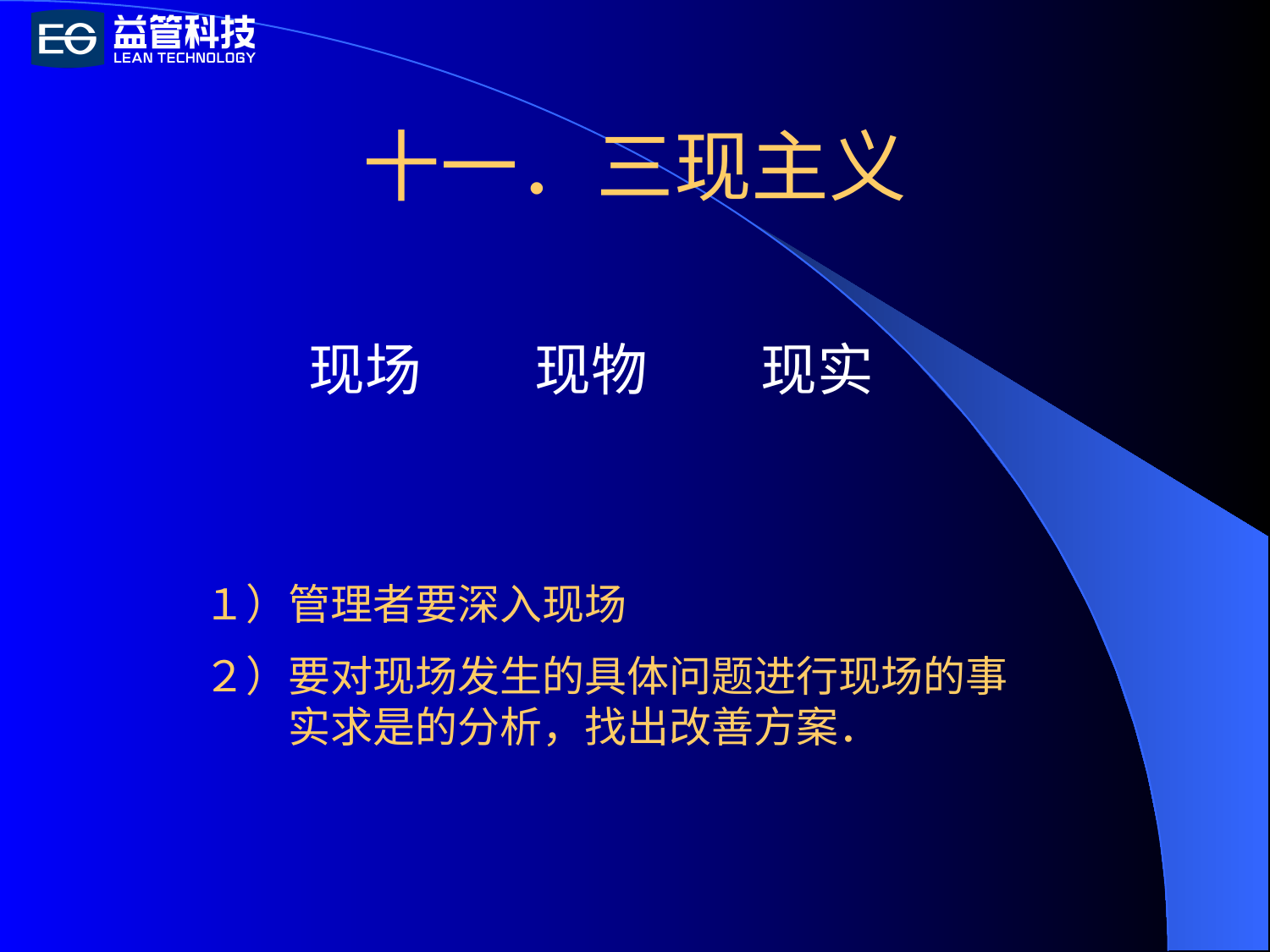

# 十一．三现主义
现场　　现物　　现实
１）管理者要深入现场
２）要对现场发生的具体问题进行现场的事　　实求是的分析，找出改善方案．